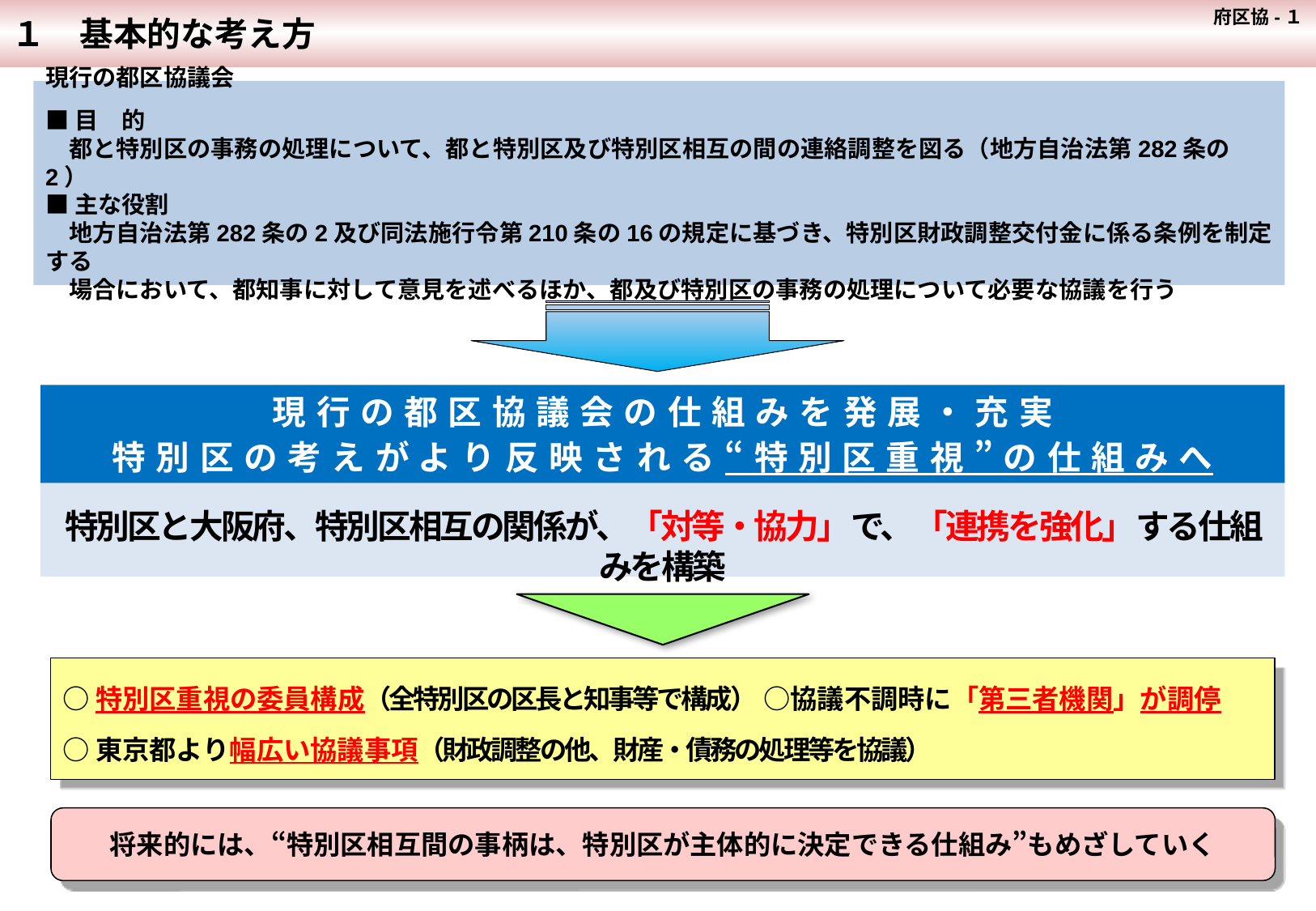

１　基本的な考え方
府区協-１
現行の都区協議会
■目　的
　都と特別区の事務の処理について、都と特別区及び特別区相互の間の連絡調整を図る（地方自治法第282条の2）
■主な役割
　地方自治法第282条の2及び同法施行令第210条の16の規定に基づき、特別区財政調整交付金に係る条例を制定する
　場合において、都知事に対して意見を述べるほか、都及び特別区の事務の処理について必要な協議を行う

現行の都区協議会の仕組みを発展・充実
特別区の考えがより反映される“特別区重視”の仕組みへ

特別区と大阪府、特別区相互の関係が、「対等・協力」で、「連携を強化」する仕組みを構築

○特別区重視の委員構成（全特別区の区長と知事等で構成） ○協議不調時に「第三者機関」が調停
○東京都より幅広い協議事項（財政調整の他、財産・債務の処理等を協議）

将来的には、“特別区相互間の事柄は、特別区が主体的に決定できる仕組み”もめざしていく